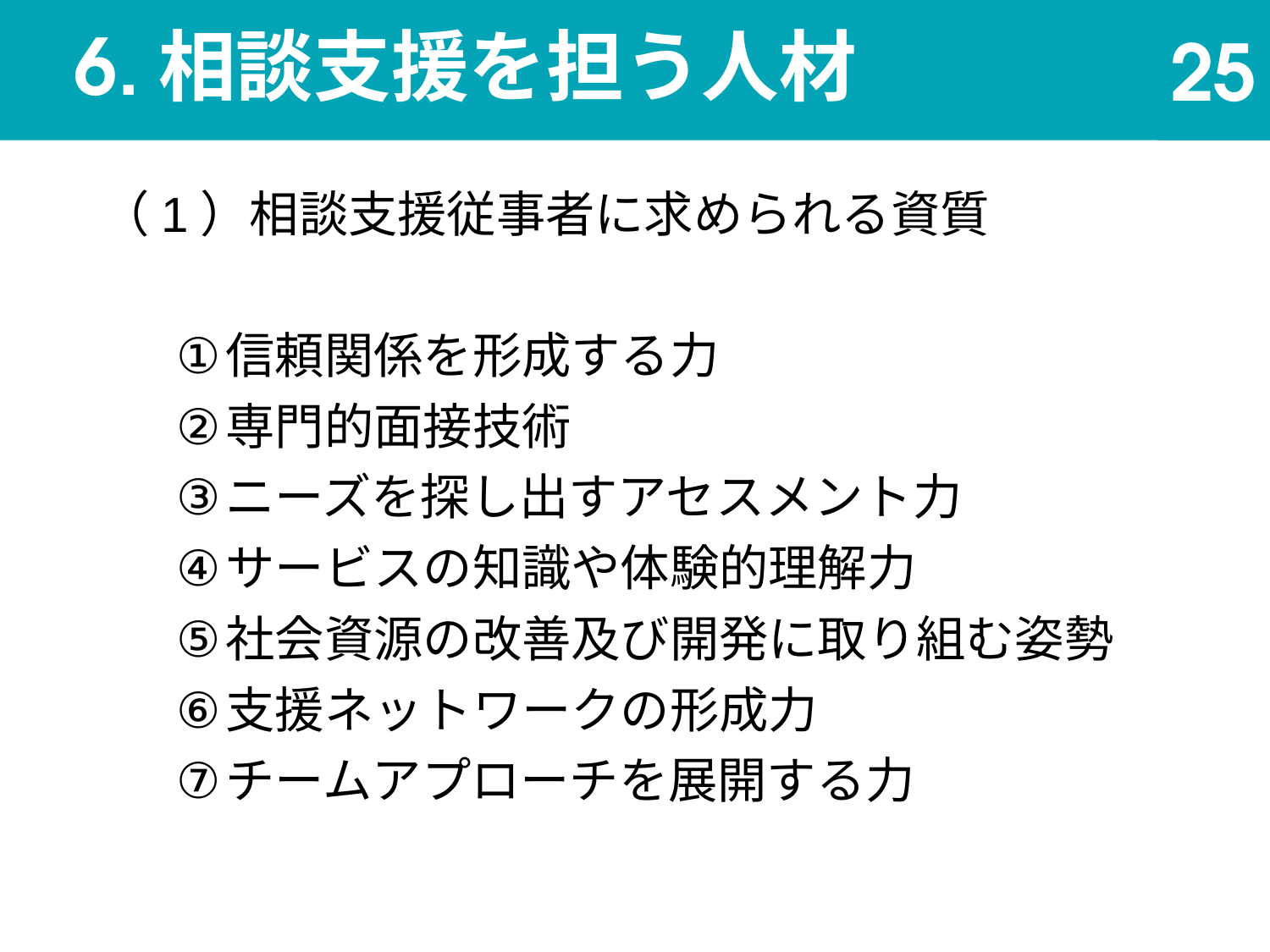

25
# 6.相談支援を担う人材
（1）相談支援従事者に求められる資質

信頼関係を形成する力
専門的面接技術
ニーズを探し出すアセスメント力
サービスの知識や体験的理解力
社会資源の改善及び開発に取り組む姿勢
支援ネットワークの形成力
チームアプローチを展開する力